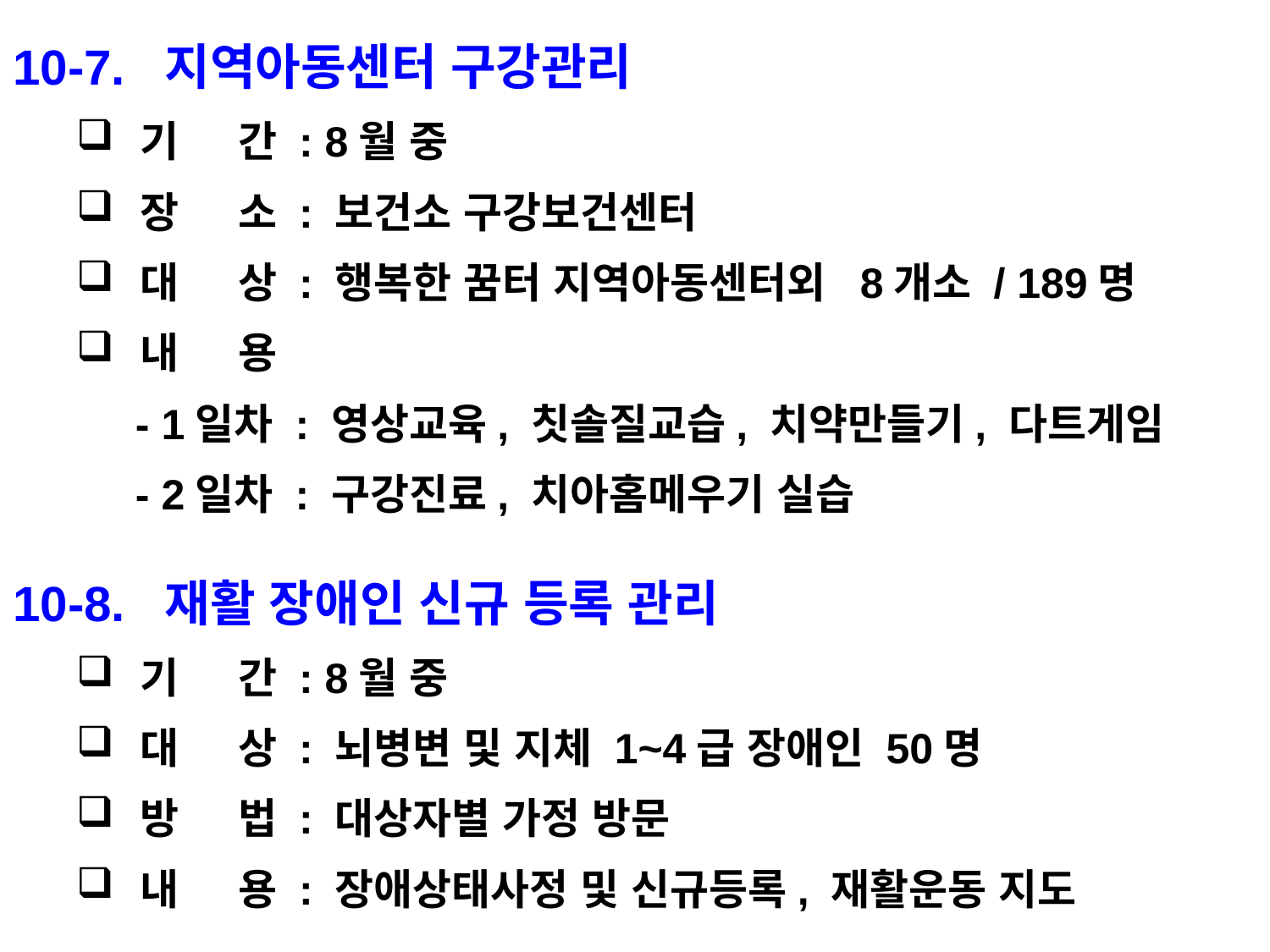

10-7.  지역아동센터 구강관리
기     간 : 8월 중
장     소 : 보건소 구강보건센터
대     상 : 행복한 꿈터 지역아동센터외  8개소 / 189명
내     용
     - 1일차 : 영상교육, 칫솔질교습, 치약만들기, 다트게임
     - 2일차 : 구강진료, 치아홈메우기 실습

10-8.  재활 장애인 신규 등록 관리
기     간 : 8월 중
대     상 : 뇌병변 및 지체 1~4급 장애인 50명
방     법 : 대상자별 가정 방문
내     용 : 장애상태사정 및 신규등록, 재활운동 지도